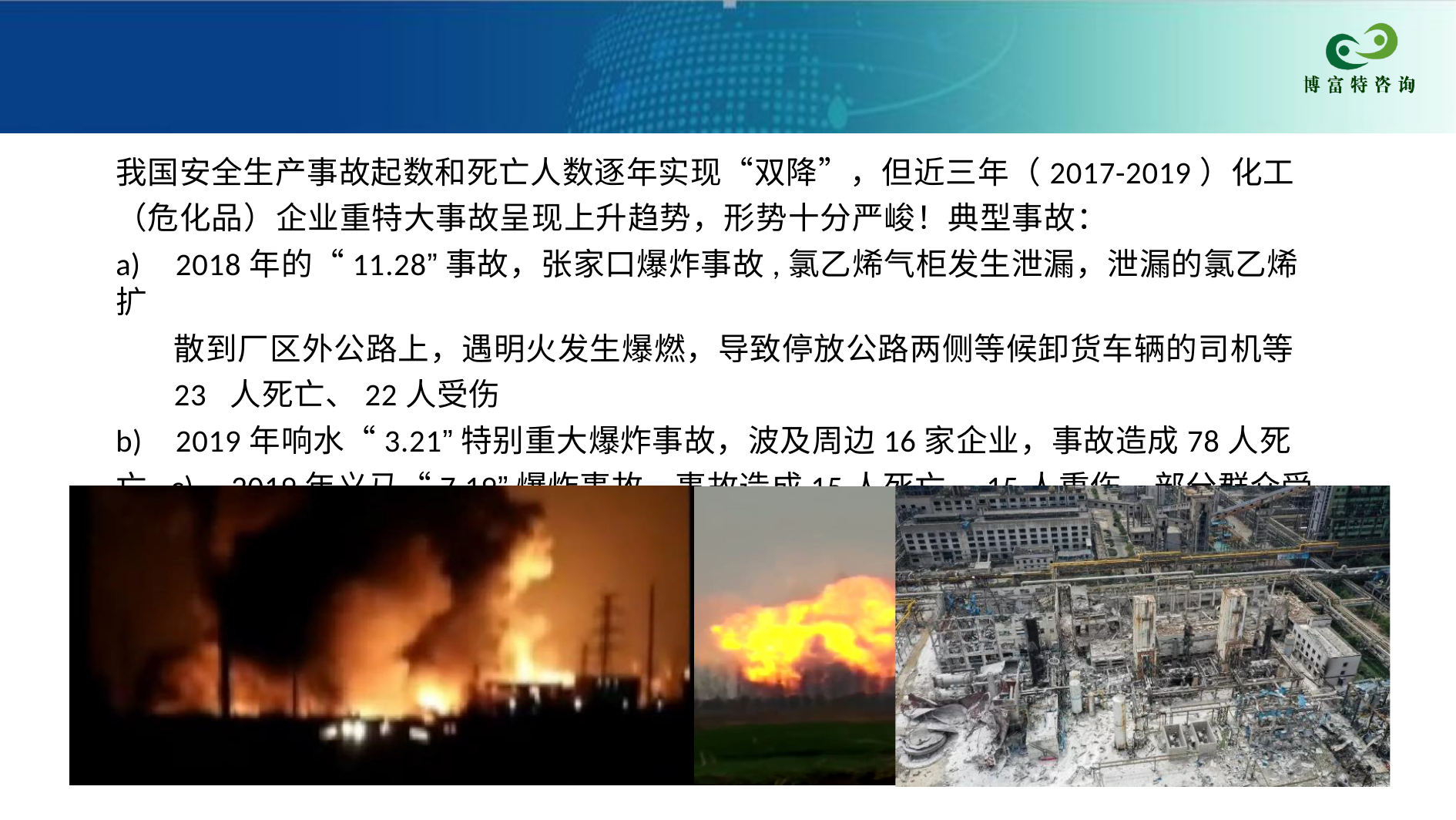

我国安全生产事故起数和死亡人数逐年实现“双降”，但近三年（2017-2019）化工
（危化品）企业重特大事故呈现上升趋势，形势十分严峻！典型事故：
a)	2018年的“11.28”事故，张家口爆炸事故,氯乙烯气柜发生泄漏，泄漏的氯乙烯扩
散到厂区外公路上，遇明火发生爆燃，导致停放公路两侧等候卸货车辆的司机等23  人死亡、22人受伤
b)	2019年响水“3.21”特别重大爆炸事故，波及周边16家企业，事故造成78人死亡  c)	2019年义马“7.19”爆炸事故，事故造成15人死亡，15人重伤，部分群众受轻微伤